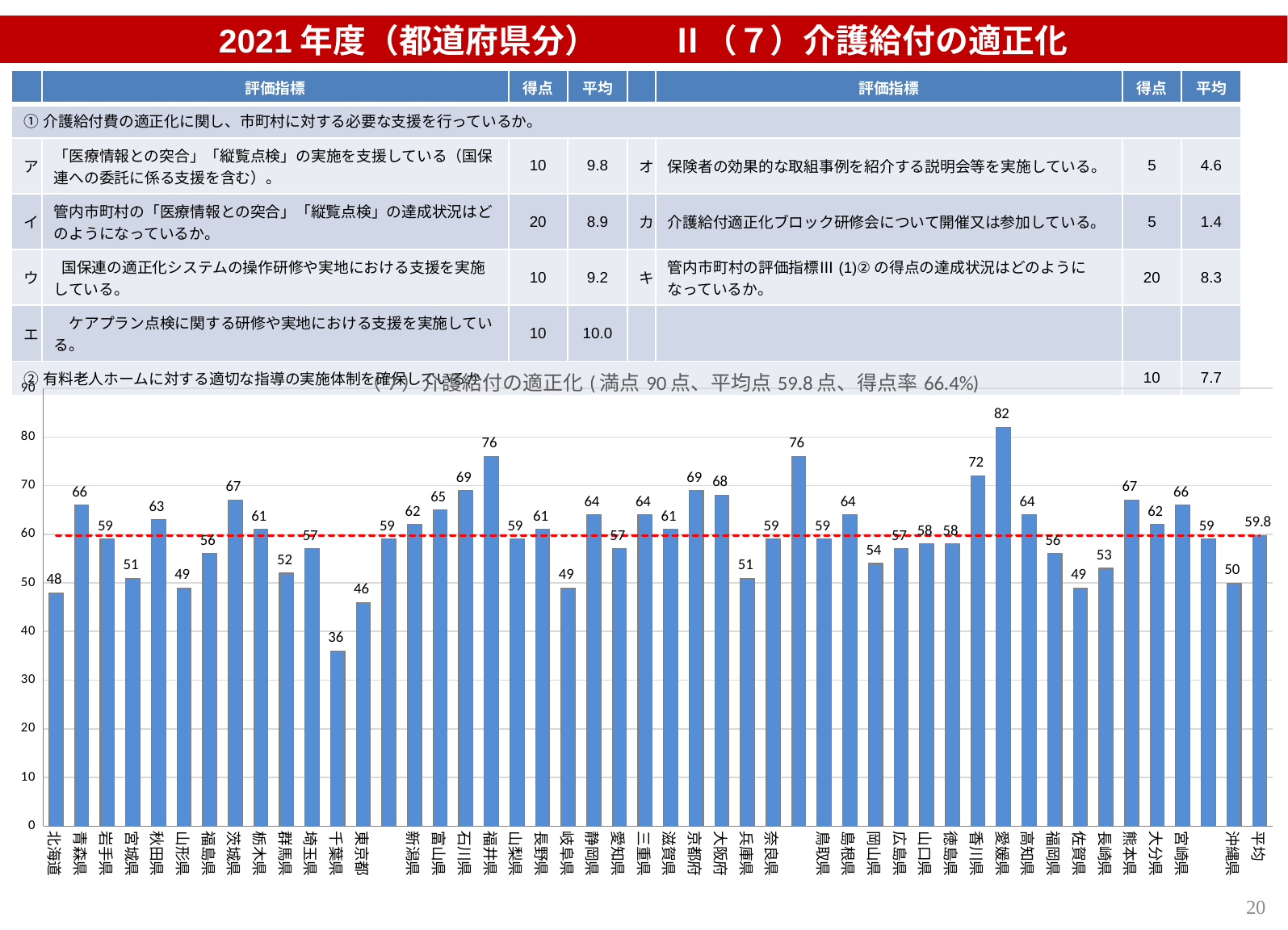

2021年度（都道府県分） 　　Ⅱ（７）介護給付の適正化
|  | 評価指標 | 得点 | 平均 |  | 評価指標 | 得点 | 平均 |
| --- | --- | --- | --- | --- | --- | --- | --- |
| ①介護給付費の適正化に関し、市町村に対する必要な支援を行っているか。 |  |  |  |  |  |  |  |
| ア | 「医療情報との突合」「縦覧点検」の実施を支援している（国保連への委託に係る支援を含む）。 | 10 | 9.8 | オ | 保険者の効果的な取組事例を紹介する説明会等を実施している。 | 5 | 4.6 |
| イ | 管内市町村の「医療情報との突合」「縦覧点検」の達成状況はどのようになっているか。 | 20 | 8.9 | カ | 介護給付適正化ブロック研修会について開催又は参加している。 | 5 | 1.4 |
| ウ | 国保連の適正化システムの操作研修や実地における支援を実施している。 | 10 | 9.2 | キ | 管内市町村の評価指標Ⅲ(1)②の得点の達成状況はどのようになっているか。 | 20 | 8.3 |
| エ | ケアプラン点検に関する研修や実地における支援を実施している。 | 10 | 10.0 |  |  |  |  |
| ②有料老人ホームに対する適切な指導の実施体制を確保しているか |  |  |  |  |  | 10 | 7.7 |

### Chart: （7）介護給付の適正化(満点90点、平均点59.8点、得点率66.4%)

| Category | （7）介護給付の適正化(満点90点、平均点59.8点、得点率66.4％) | 平均 |
|---|---|---|
| 北海道 | 48.0 | 59.787234042553195 |
| 青森県 | 66.0 | 59.787234042553195 |
| 岩手県 | 59.0 | 59.787234042553195 |
| 宮城県 | 51.0 | 59.787234042553195 |
| 秋田県 | 63.0 | 59.787234042553195 |
| 山形県 | 49.0 | 59.787234042553195 |
| 福島県 | 56.0 | 59.787234042553195 |
| 茨城県 | 67.0 | 59.787234042553195 |
| 栃木県 | 61.0 | 59.787234042553195 |
| 群馬県 | 52.0 | 59.787234042553195 |
| 埼玉県 | 57.0 | 59.787234042553195 |
| 千葉県 | 36.0 | 59.787234042553195 |
| 東京都 | 46.0 | 59.787234042553195 |
| 神奈川県 | 59.0 | 59.787234042553195 |
| 新潟県 | 62.0 | 59.787234042553195 |
| 富山県 | 65.0 | 59.787234042553195 |
| 石川県 | 69.0 | 59.787234042553195 |
| 福井県 | 76.0 | 59.787234042553195 |
| 山梨県 | 59.0 | 59.787234042553195 |
| 長野県 | 61.0 | 59.787234042553195 |
| 岐阜県 | 49.0 | 59.787234042553195 |
| 静岡県 | 64.0 | 59.787234042553195 |
| 愛知県 | 57.0 | 59.787234042553195 |
| 三重県 | 64.0 | 59.787234042553195 |
| 滋賀県 | 61.0 | 59.787234042553195 |
| 京都府 | 69.0 | 59.787234042553195 |
| 大阪府 | 68.0 | 59.787234042553195 |
| 兵庫県 | 51.0 | 59.787234042553195 |
| 奈良県 | 59.0 | 59.787234042553195 |
| 和歌山県 | 76.0 | 59.787234042553195 |
| 鳥取県 | 59.0 | 59.787234042553195 |
| 島根県 | 64.0 | 59.787234042553195 |
| 岡山県 | 54.0 | 59.787234042553195 |
| 広島県 | 57.0 | 59.787234042553195 |
| 山口県 | 58.0 | 59.787234042553195 |
| 徳島県 | 58.0 | 59.787234042553195 |
| 香川県 | 72.0 | 59.787234042553195 |
| 愛媛県 | 82.0 | 59.787234042553195 |
| 高知県 | 64.0 | 59.787234042553195 |
| 福岡県 | 56.0 | 59.787234042553195 |
| 佐賀県 | 49.0 | 59.787234042553195 |
| 長崎県 | 53.0 | 59.787234042553195 |
| 熊本県 | 67.0 | 59.787234042553195 |
| 大分県 | 62.0 | 59.787234042553195 |
| 宮崎県 | 66.0 | 59.787234042553195 |
| 鹿児島県 | 59.0 | 59.787234042553195 |
| 沖縄県 | 50.0 | 59.787234042553195 |
| 平均 | 59.787234042553195 | 59.787234042553195 |
20